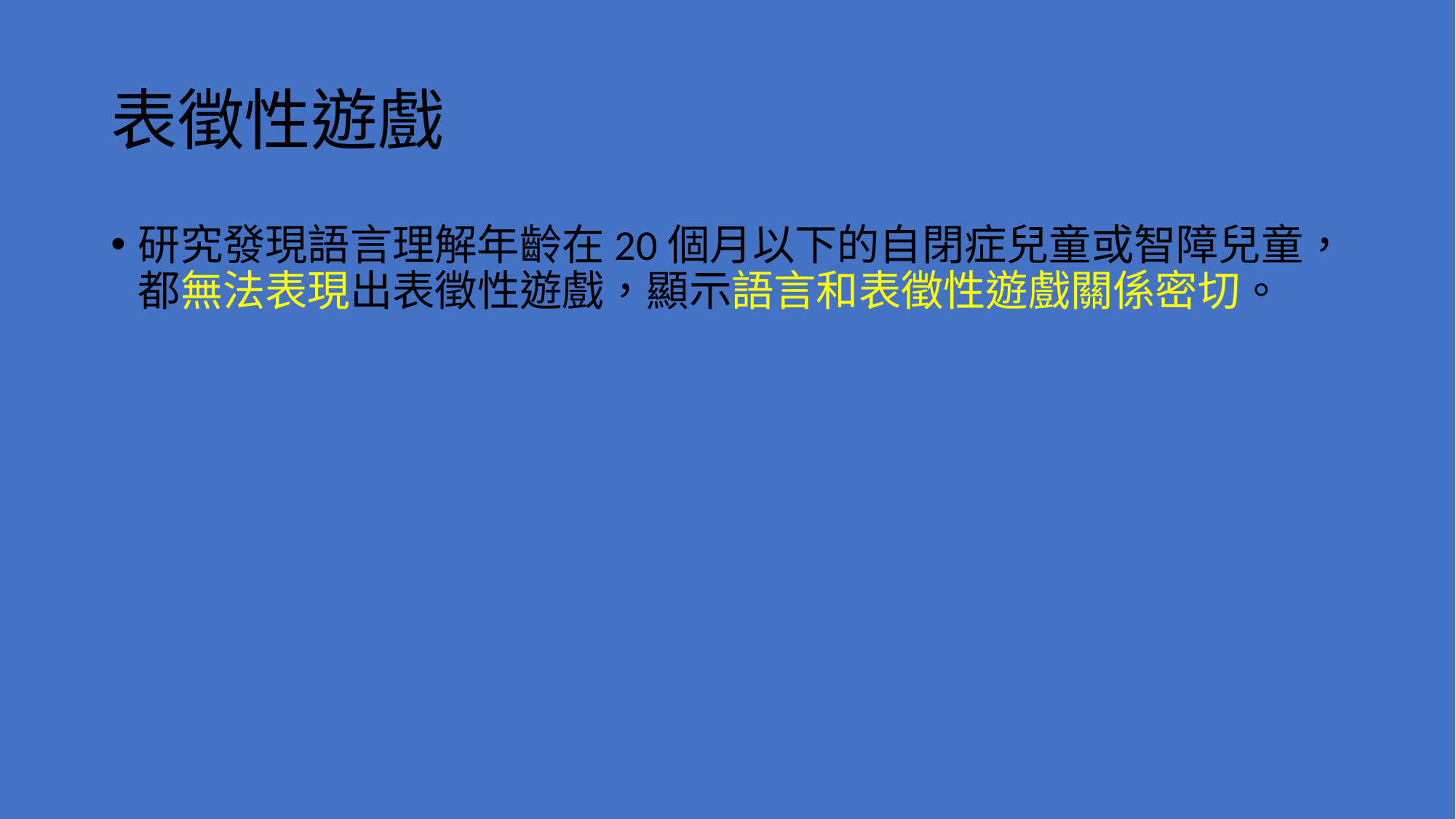

# 表徵性遊戲
研究發現語言理解年齡在20個月以下的自閉症兒童或智障兒童，都無法表現出表徵性遊戲，顯示語言和表徵性遊戲關係密切。